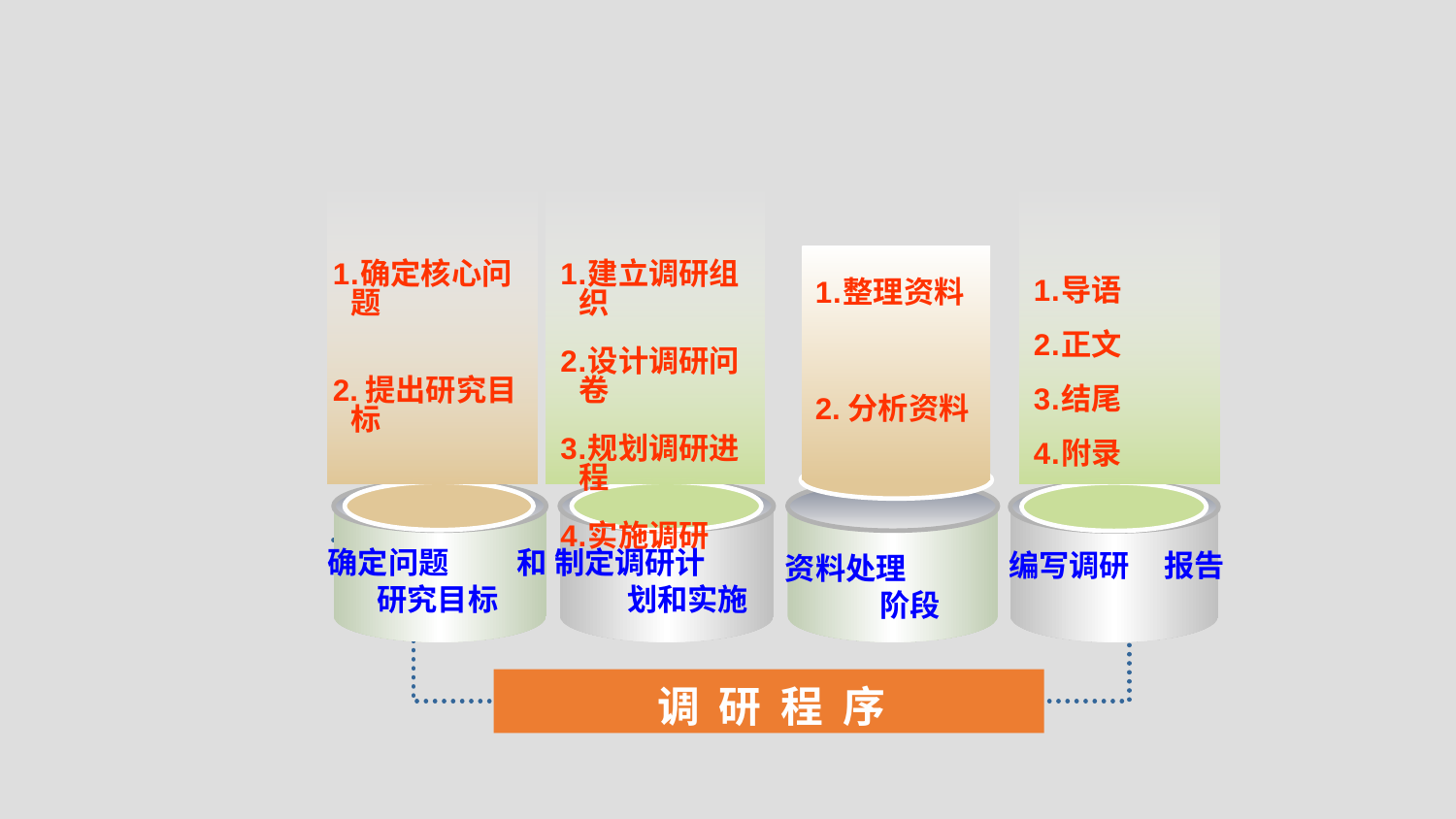

导语
正文
结尾
附录

确定核心问题

2.提出研究目标

建立调研组织

设计调研问卷

规划调研进程

实施调研
整理资料

2.分析资料

确定问题          和研究目标
制定调研计                  划和实施
编写调研     报告
资料处理                    阶段

调  研  程  序